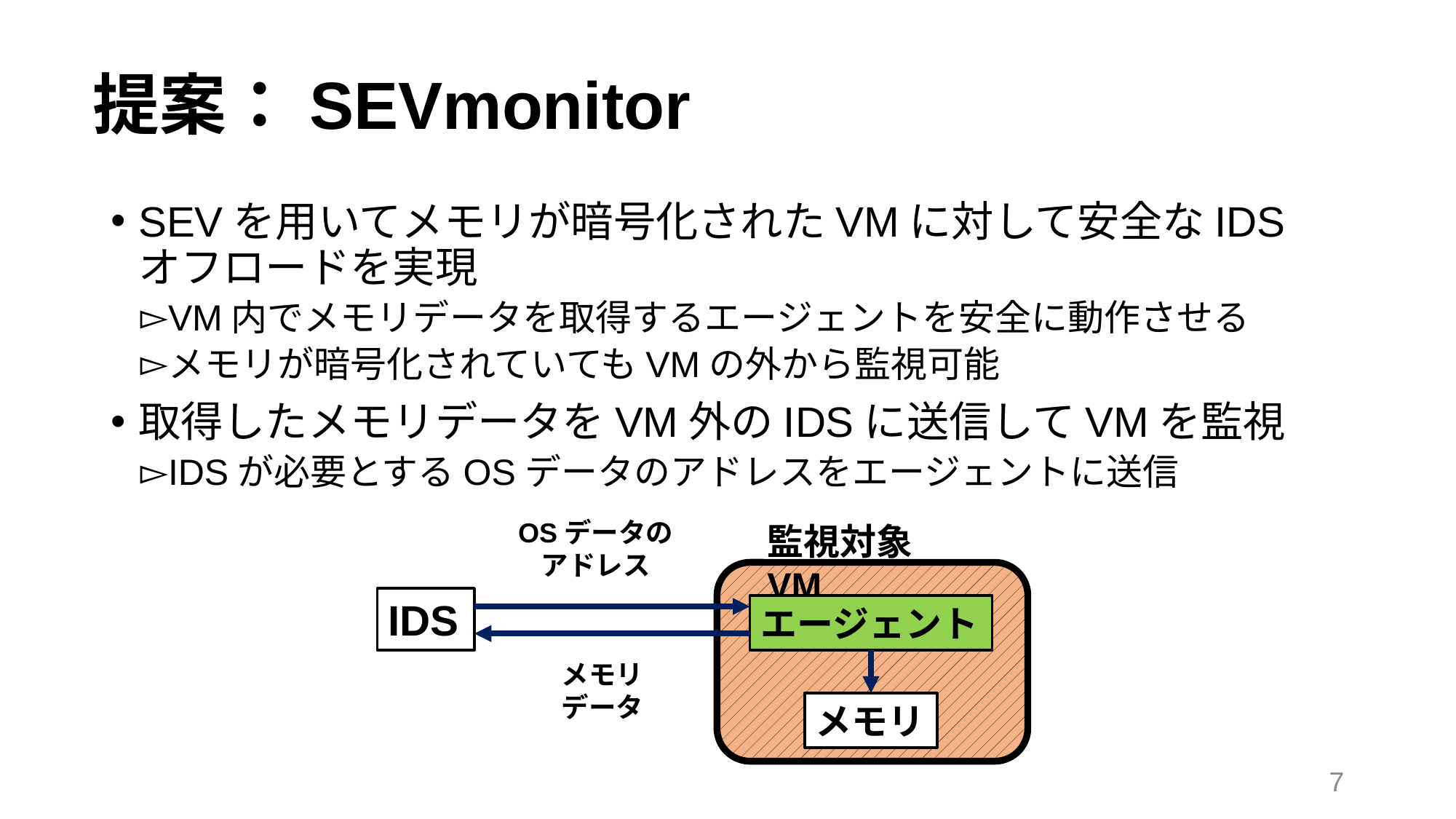

# 提案：SEVmonitor
SEVを用いてメモリが暗号化されたVMに対して安全なIDSオフロードを実現
VM内でメモリデータを取得するエージェントを安全に動作させる
メモリが暗号化されていてもVMの外から監視可能
取得したメモリデータをVM外のIDSに送信してVMを監視
IDSが必要とするOSデータのアドレスをエージェントに送信
OSデータの
アドレス
監視対象VM

IDS
エージェント
メモリ
データ
メモリ
7